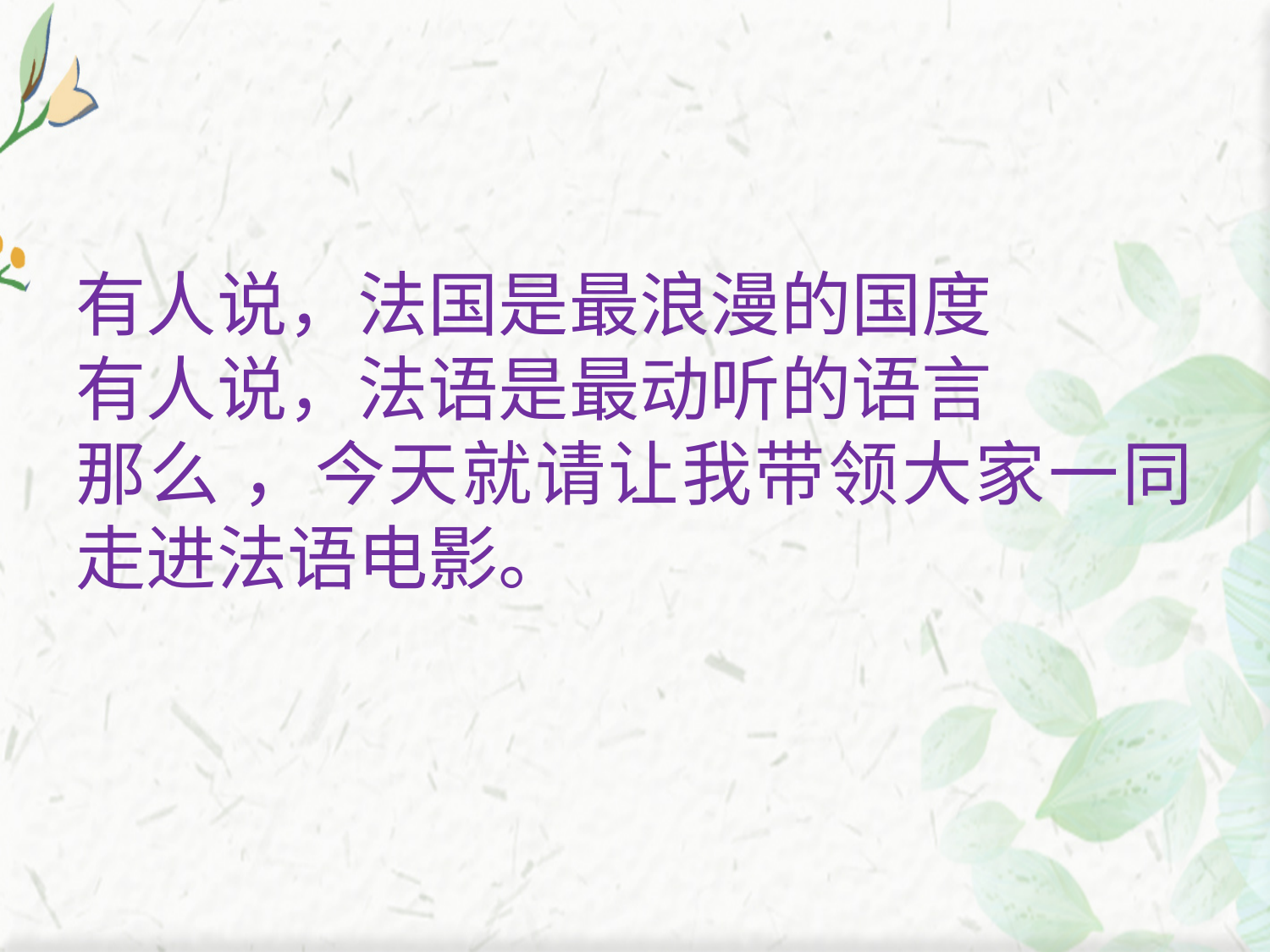

有人说，法国是最浪漫的国度
有人说，法语是最动听的语言
那么 ，今天就请让我带领大家一同走进法语电影。